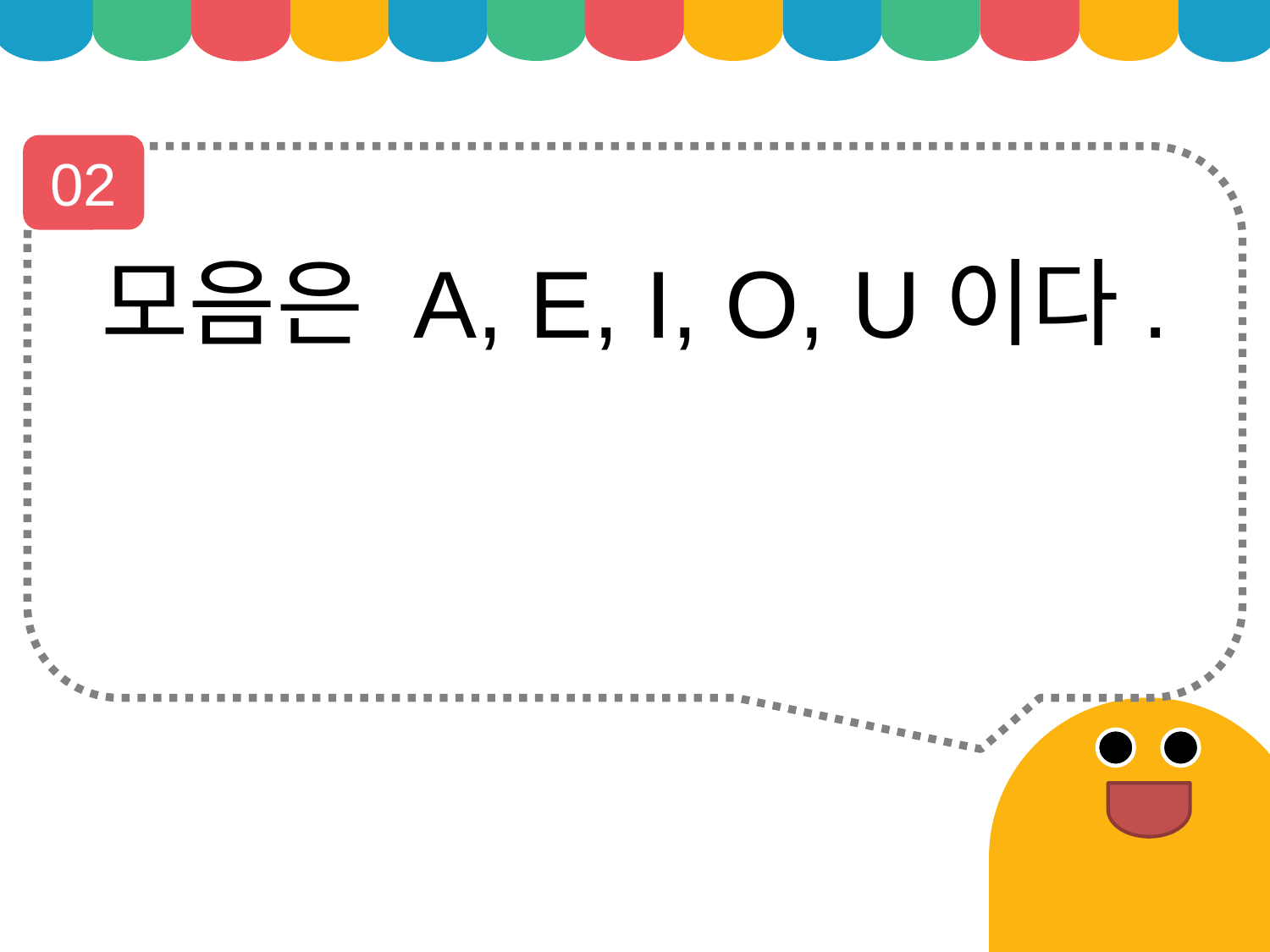

02

모음은 A, E, I, O, U이다.